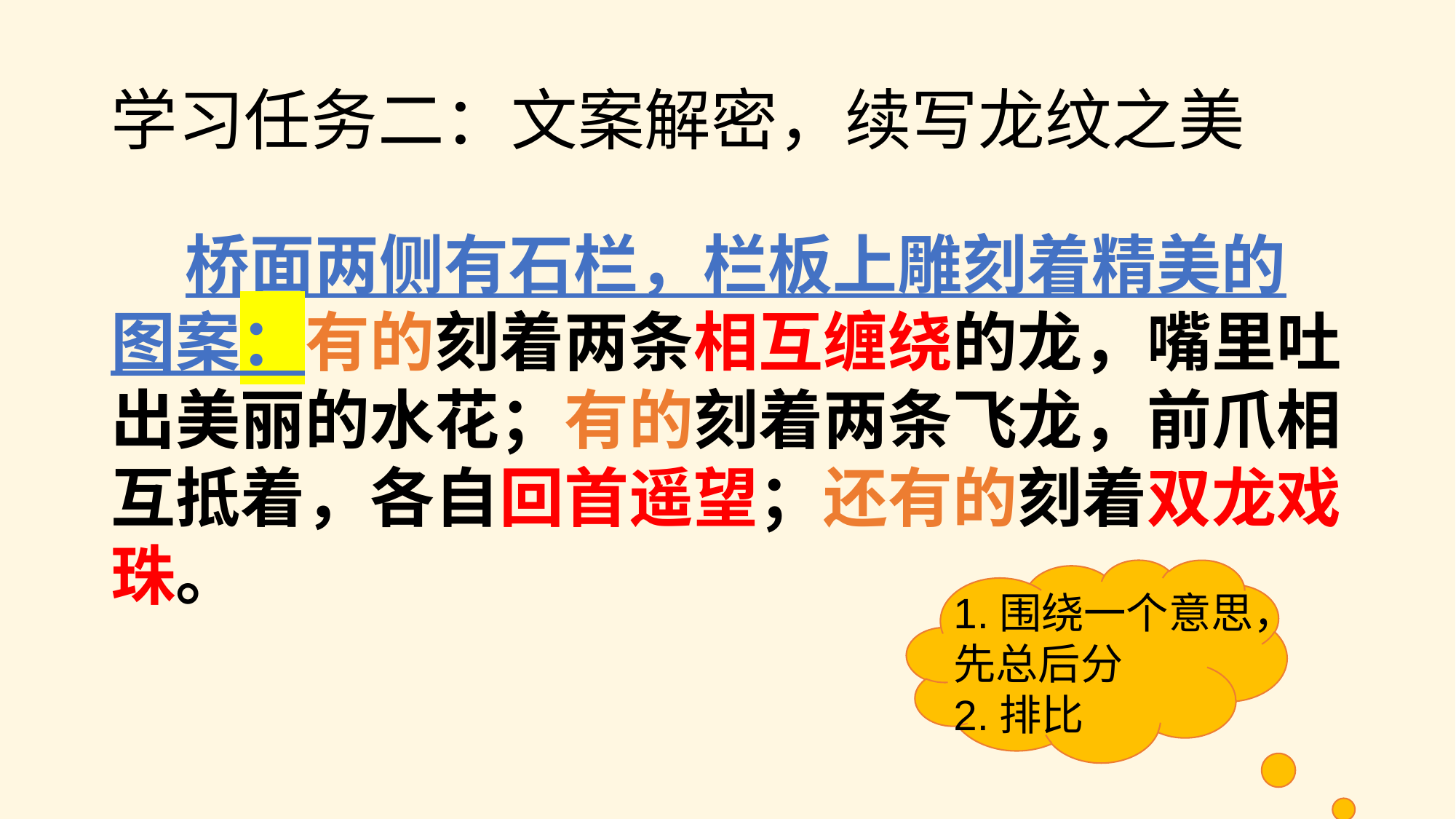

# 学习任务二：文案解密，续写龙纹之美
    桥面两侧有石栏，栏板上雕刻着精美的图案：有的刻着两条相互缠绕的龙，嘴里吐出美丽的水花；有的刻着两条飞龙，前爪相互抵着，各自回首遥望；还有的刻着双龙戏珠。

1.围绕一个意思，先总后分
2.排比